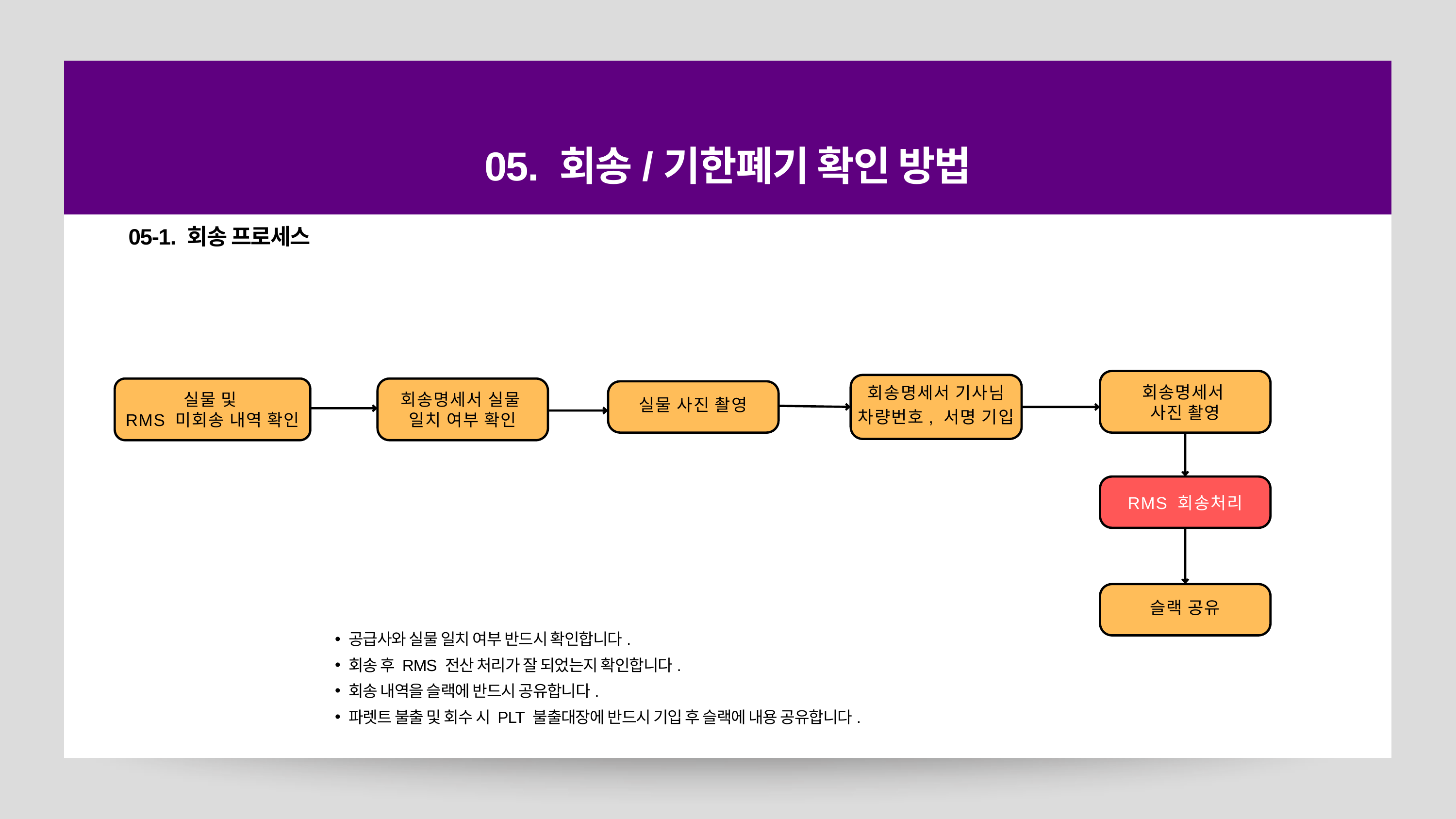

05. 회송/기한폐기 확인 방법
05-1. 회송 프로세스

회송명세서
사진 촬영

회송명세서 기사님
차량번호, 서명 기입

실물 및
RMS 미회송 내역 확인

회송명세서 실물
일치 여부 확인

실물 사진 촬영

RMS 회송처리

슬랙 공유
공급사와 실물 일치 여부 반드시 확인합니다.
회송 후 RMS 전산 처리가 잘 되었는지 확인합니다.
회송 내역을 슬랙에 반드시 공유합니다.
파렛트 불출 및 회수 시 PLT 불출대장에 반드시 기입 후 슬랙에 내용 공유합니다.